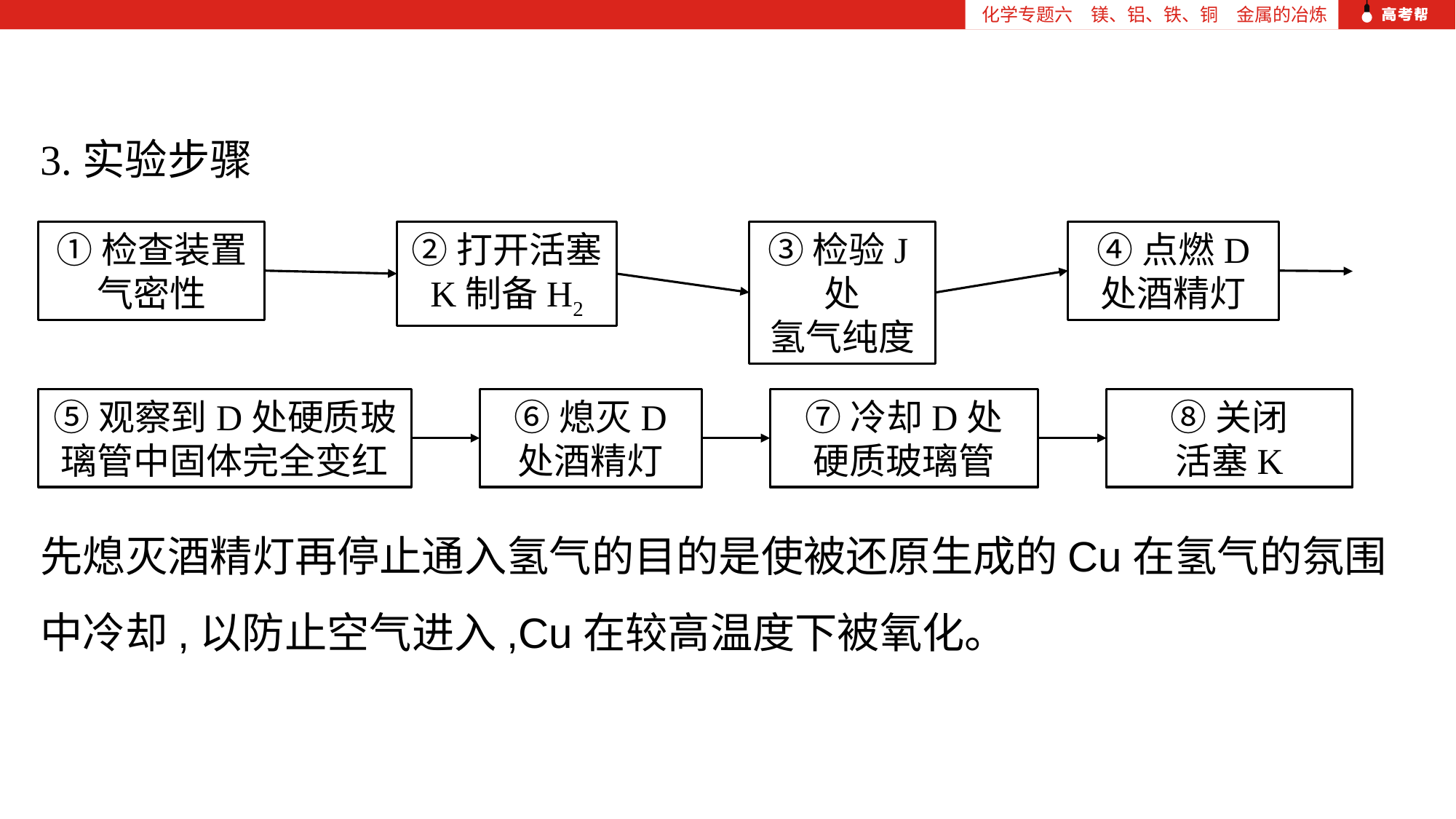

化学专题六　镁、铝、铁、铜　金属的冶炼

3.实验步骤
①检查装置
气密性
②打开活塞
K制备H2
③检验J处
氢气纯度
④点燃D
处酒精灯
⑤观察到D处硬质玻
璃管中固体完全变红
⑥熄灭D
处酒精灯
⑦冷却D处
硬质玻璃管
⑧关闭
活塞K
先熄灭酒精灯再停止通入氢气的目的是使被还原生成的Cu在氢气的氛围中冷却,以防止空气进入,Cu在较高温度下被氧化。